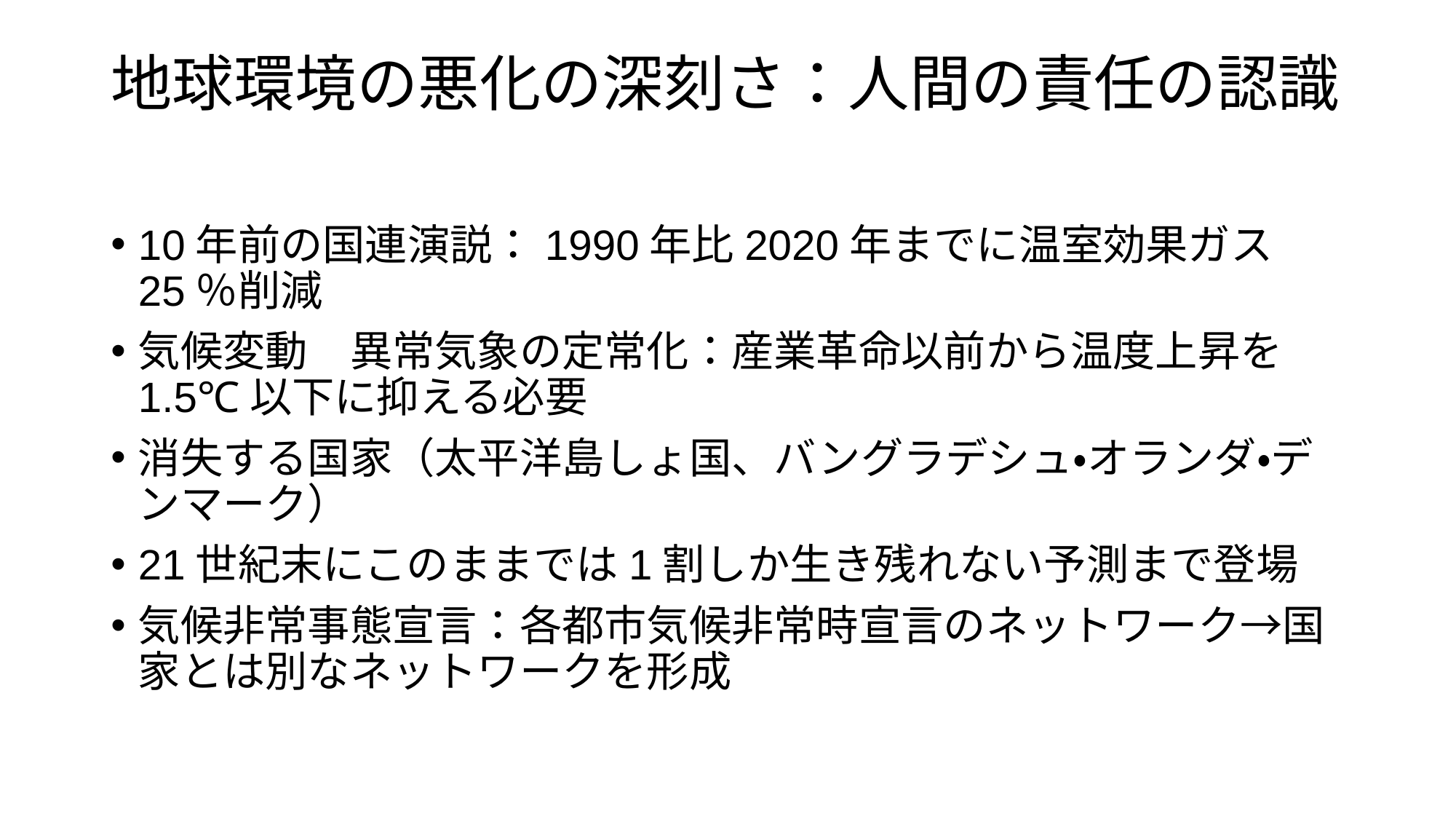

# 地球環境の悪化の深刻さ：人間の責任の認識
10年前の国連演説：1990年比2020年までに温室効果ガス25％削減
気候変動　異常気象の定常化：産業革命以前から温度上昇を1.5℃以下に抑える必要
消失する国家（太平洋島しょ国、バングラデシュ・オランダ・デンマーク）
21世紀末にこのままでは1割しか生き残れない予測まで登場
気候非常事態宣言：各都市気候非常時宣言のネットワーク→国家とは別なネットワークを形成